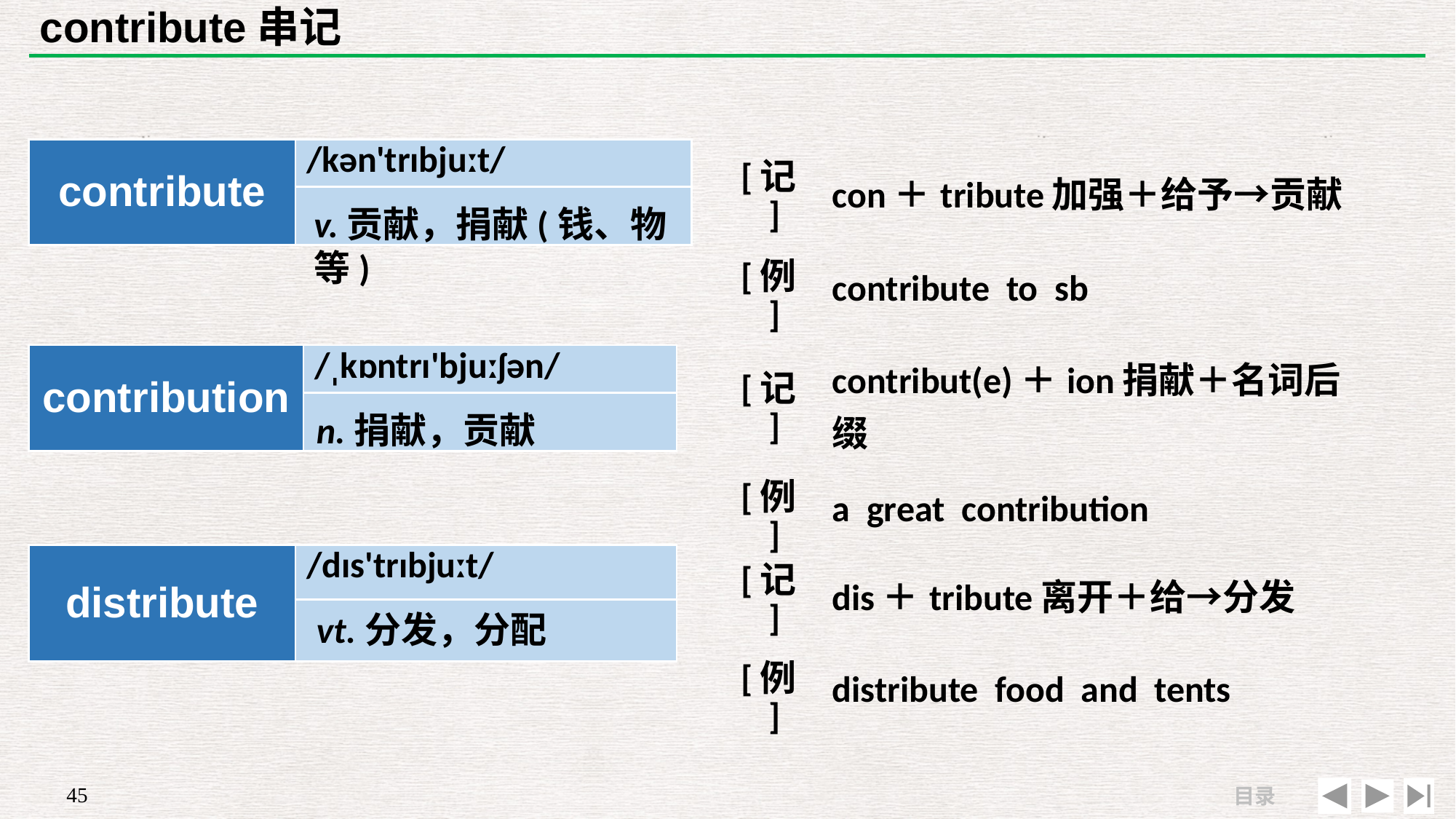

# contribute串记

| contribute | /kən'trɪbjuːt/ |
| --- | --- |
|  |  |
| [记] | con＋tribute加强＋给予→贡献 |
| --- | --- |
| [例] | contribute to sb |
v.贡献，捐献(钱、物等)
| contribution | /ˌkɒntrɪ'bjuːʃən/ |
| --- | --- |
|  |  |
| [记] | contribut(e)＋ion捐献＋名词后缀 |
| --- | --- |
| [例] | a great contribution |
n.捐献，贡献
| distribute | /dɪs'trɪbjuːt/ |
| --- | --- |
|  |  |
| [记] | dis＋tribute离开＋给→分发 |
| --- | --- |
| [例] | distribute food and tents |
vt.分发，分配